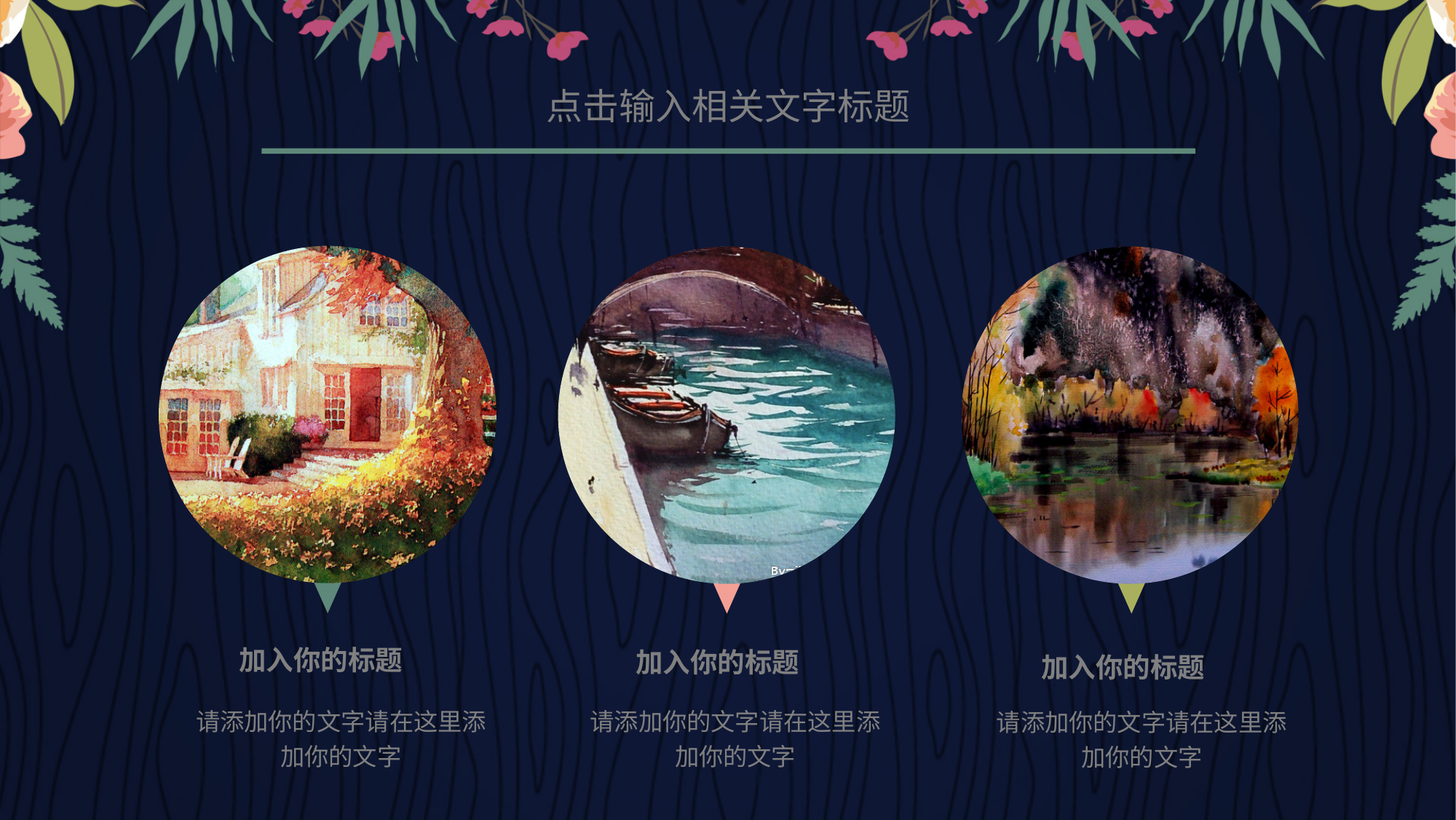

点击输入相关文字标题

加入你的标题
加入你的标题
加入你的标题
请添加你的文字请在这里添加你的文字

请添加你的文字请在这里添加你的文字

请添加你的文字请在这里添加你的文字